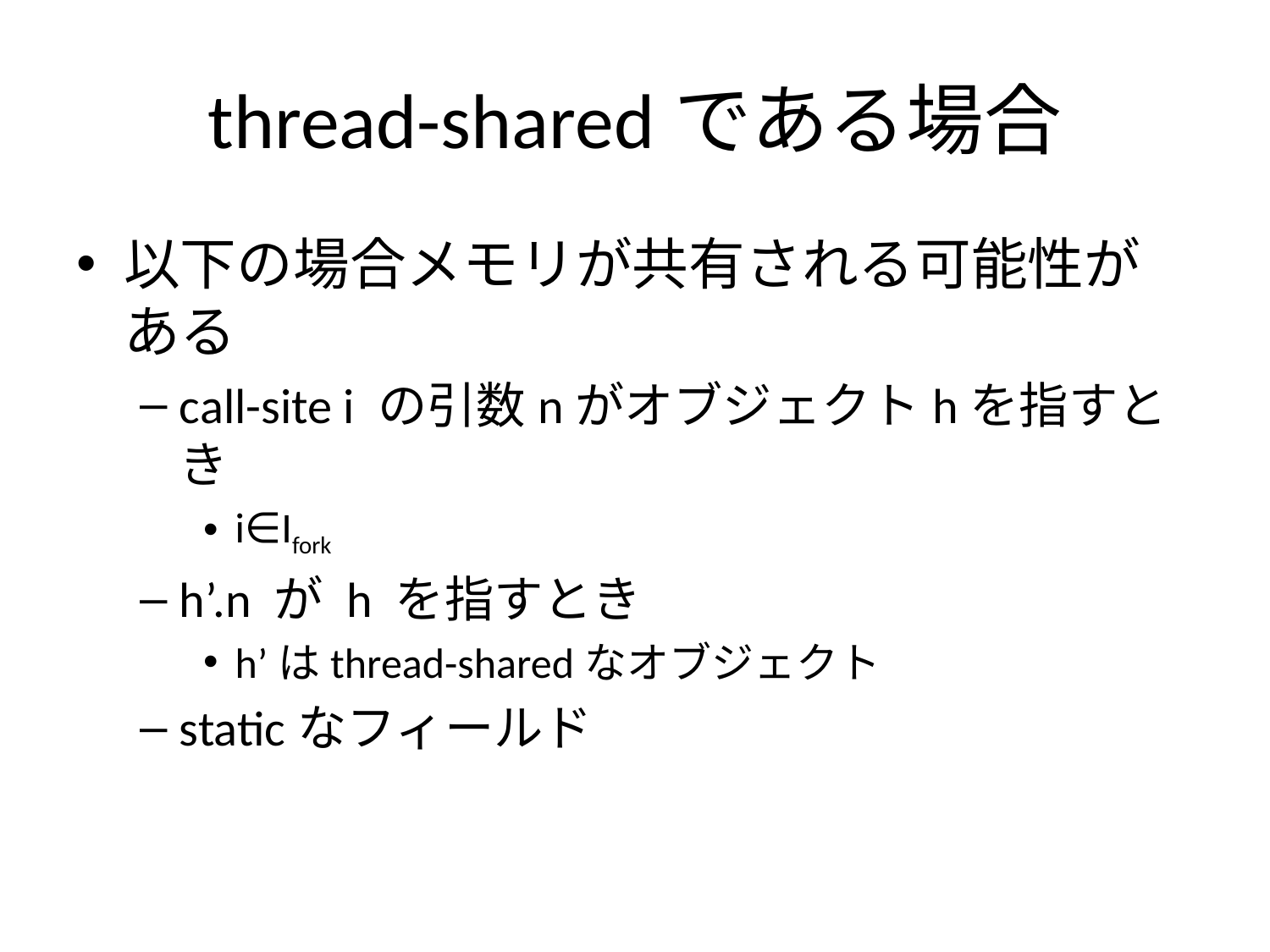

# thread-sharedである場合
以下の場合メモリが共有される可能性がある
call-site i の引数nがオブジェクトhを指すとき
i∈Ifork
h’.n が h を指すとき
h’はthread-sharedなオブジェクト
staticなフィールド